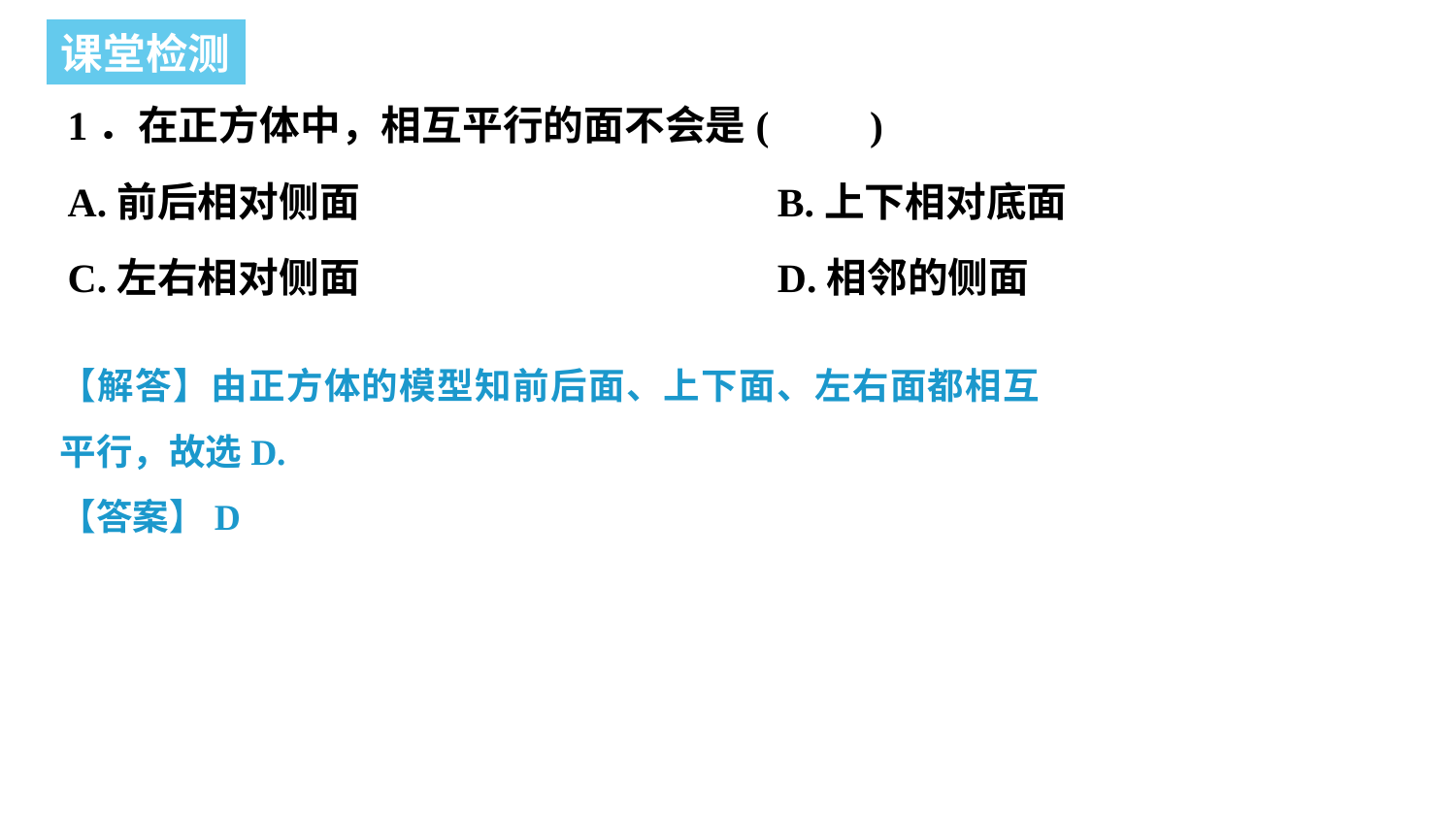

课堂检测
1．在正方体中，相互平行的面不会是(　　)
A.前后相对侧面      	B.上下相对底面
C.左右相对侧面      	D.相邻的侧面

【解答】由正方体的模型知前后面、上下面、左右面都相互平行，故选D.
【答案】D